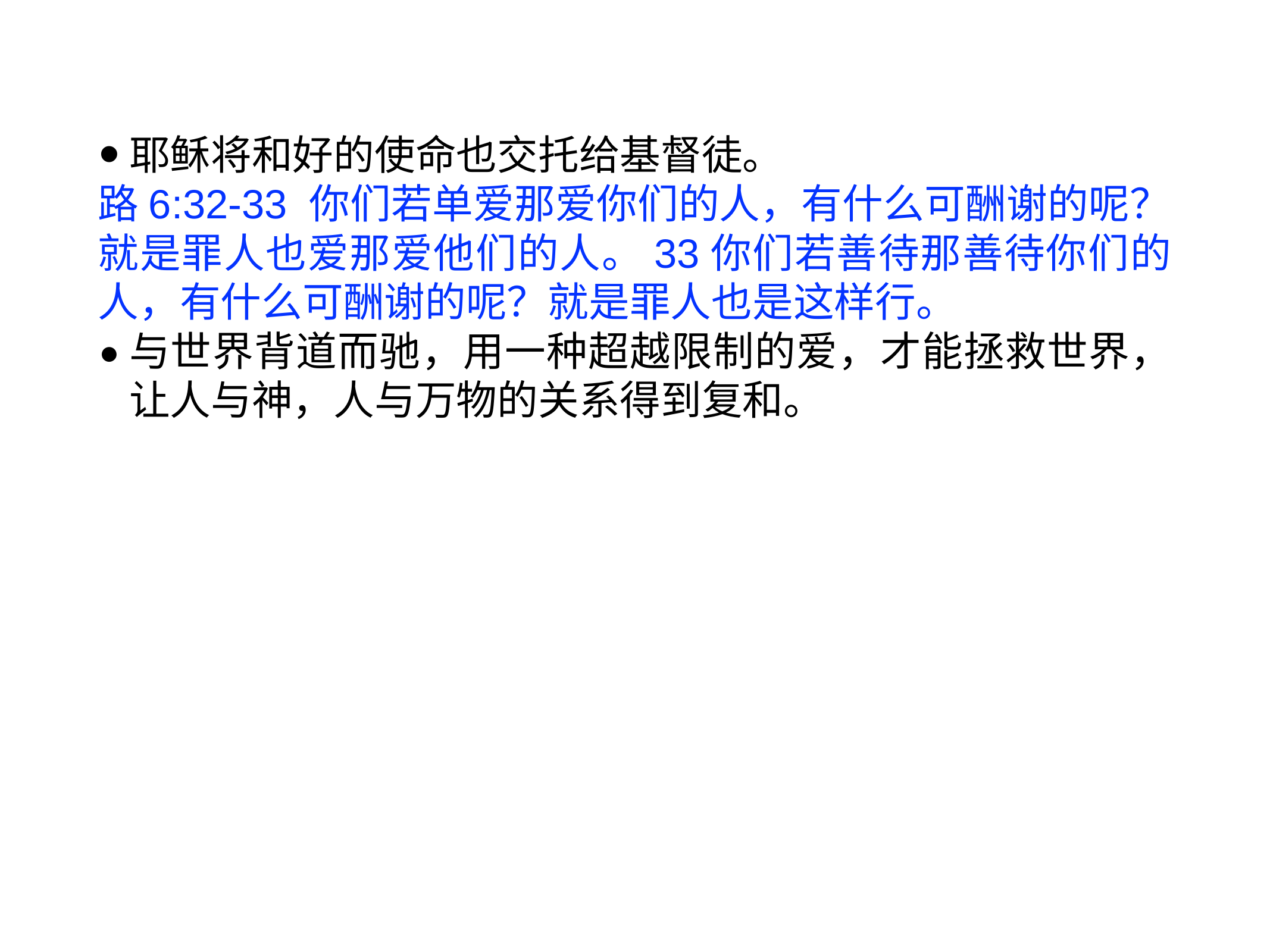

耶稣将和好的使命也交托给基督徒。
路6:32-33 你们若单爱那爱你们的人，有什么可酬谢的呢？就是罪人也爱那爱他们的人。33你们若善待那善待你们的人，有什么可酬谢的呢？就是罪人也是这样行。
与世界背道而驰，用一种超越限制的爱，才能拯救世界，让人与神，人与万物的关系得到复和。